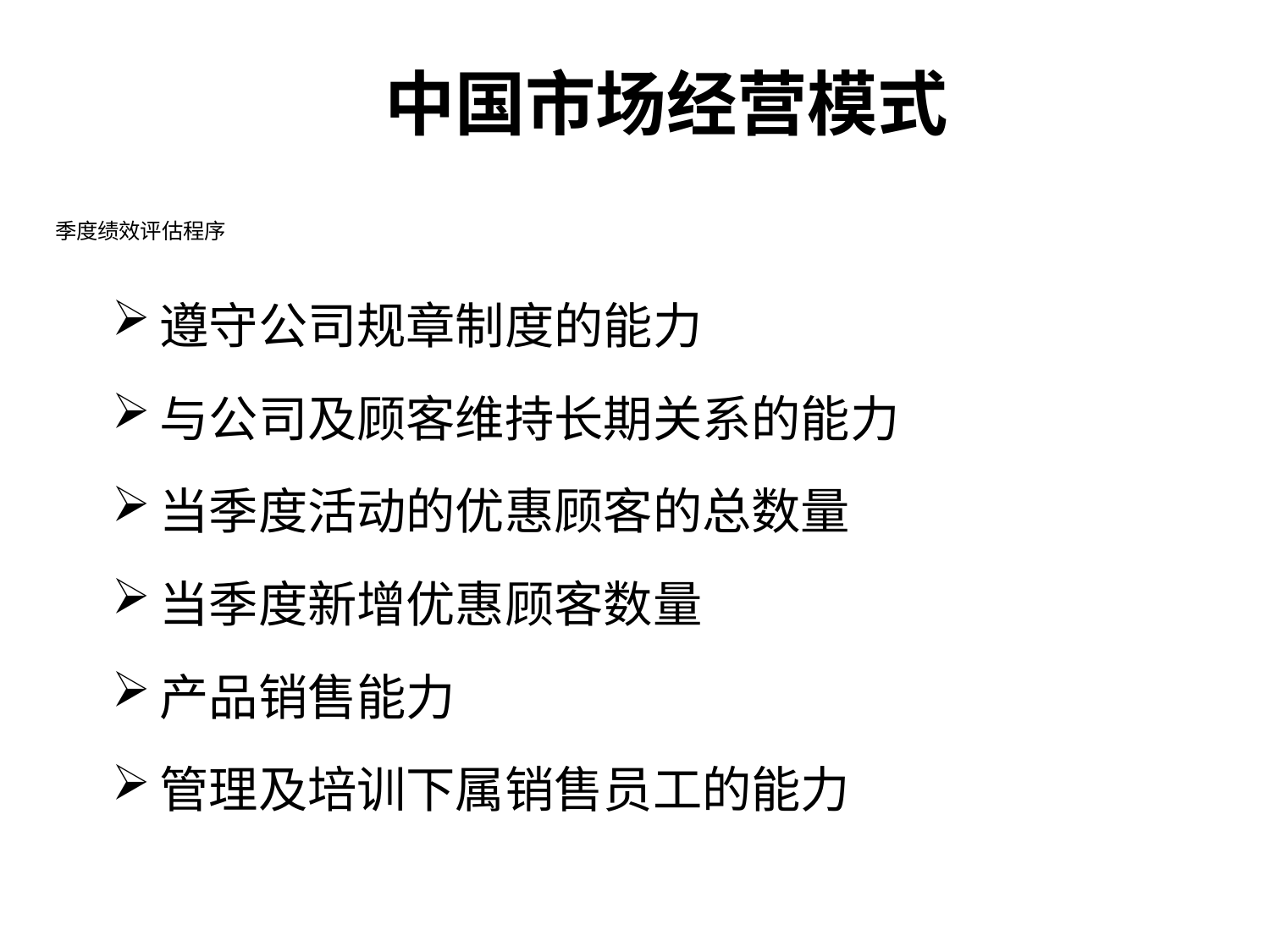

中国市场经营模式

# 季度绩效评估程序
遵守公司规章制度的能力
与公司及顾客维持长期关系的能力
当季度活动的优惠顾客的总数量
当季度新增优惠顾客数量
产品销售能力
管理及培训下属销售员工的能力